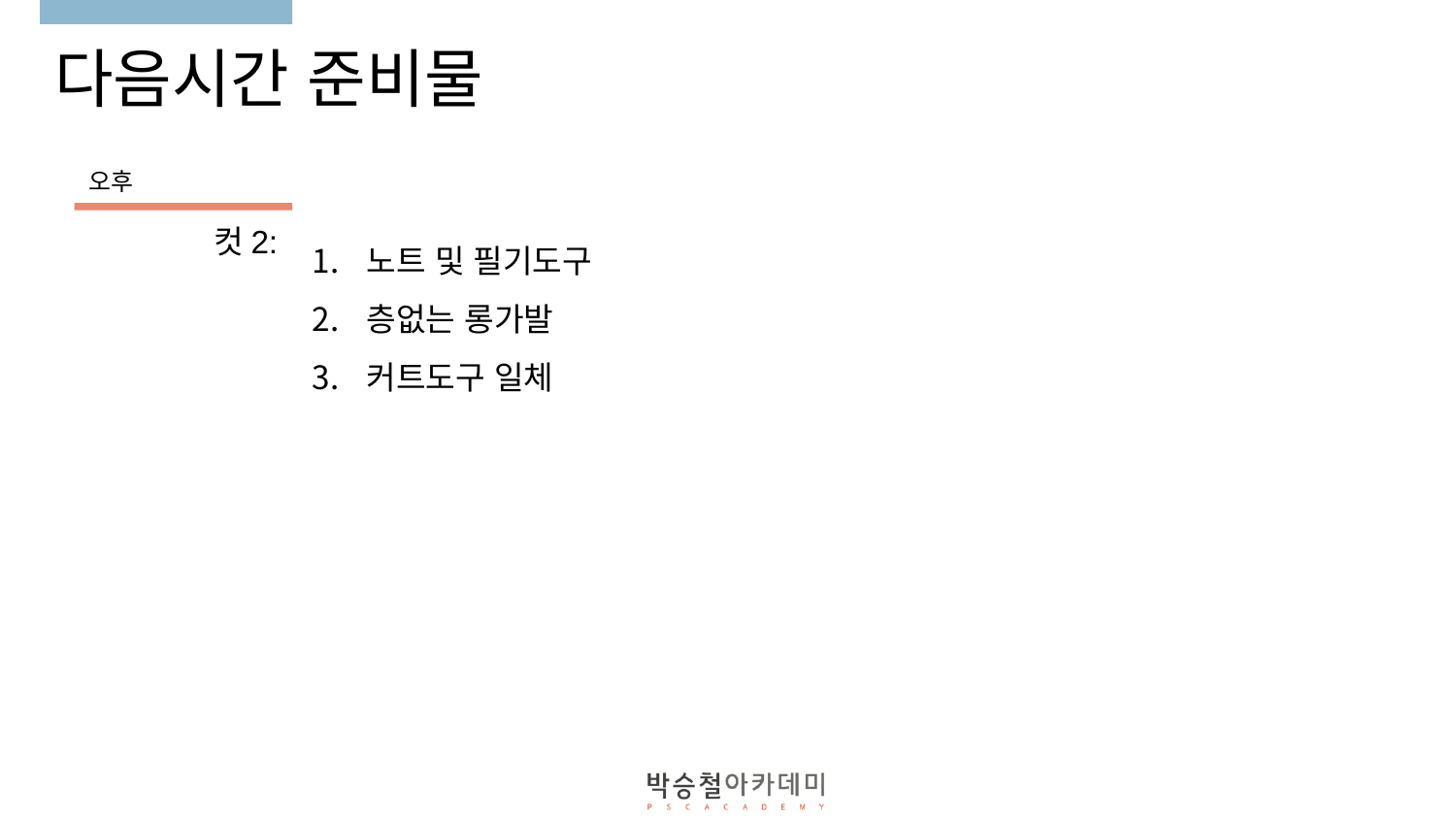

# 다음시간 준비물
오후

컷2:
노트 및 필기도구
층없는 롱가발
커트도구 일체